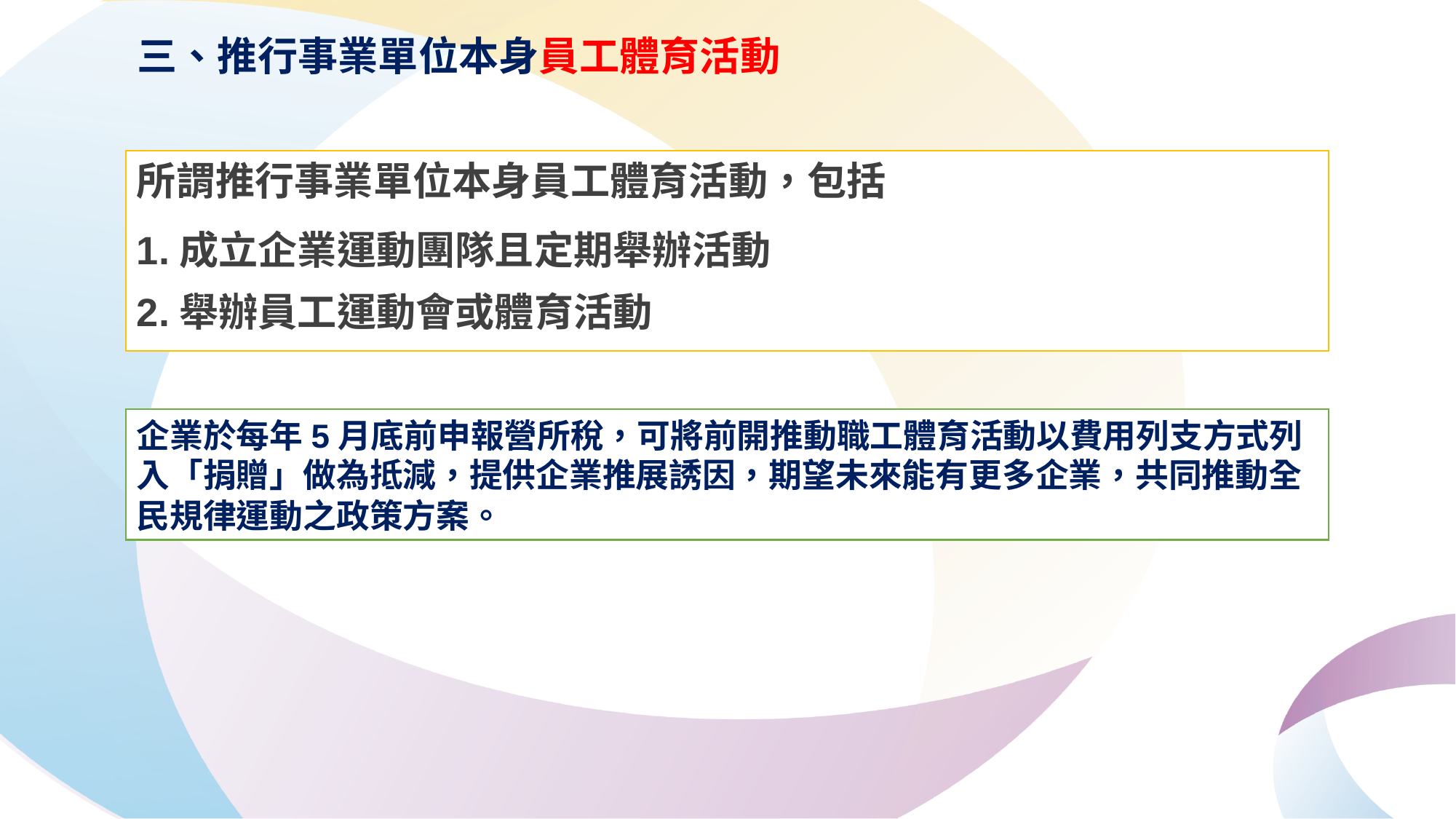

# 三、推行事業單位本身員工體育活動
所謂推行事業單位本身員工體育活動，包括

1.成立企業運動團隊且定期舉辦活動

2.舉辦員工運動會或體育活動

企業於每年5月底前申報營所稅，可將前開推動職工體育活動以費用列支方式列入「捐贈」做為抵減，提供企業推展誘因，期望未來能有更多企業，共同推動全民規律運動之政策方案。